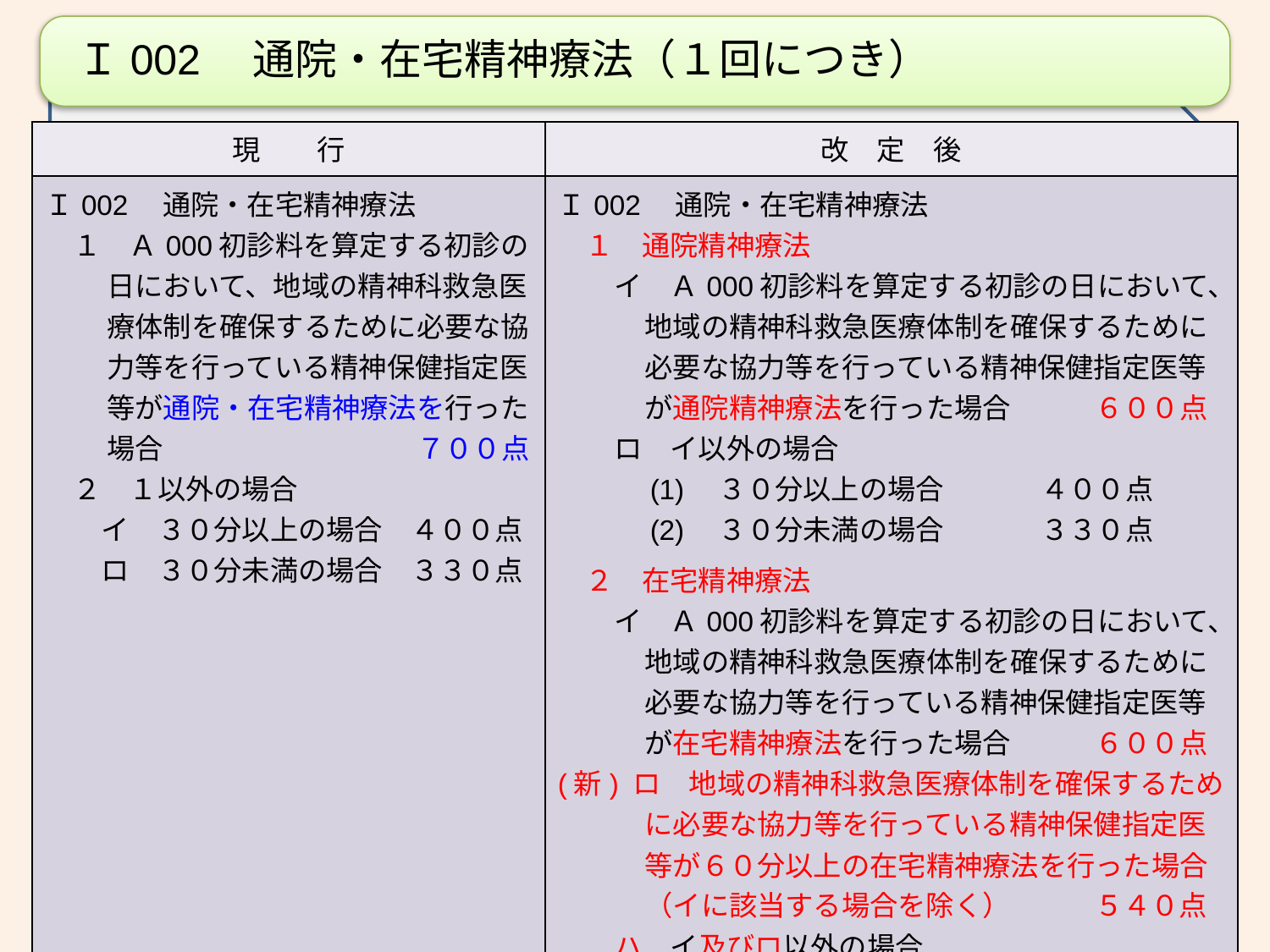

Ｉ002　通院・在宅精神療法（１回につき）

［留意事項］
　「注１」の婦人科材料等液状化検体細胞診加算は、採取と同時に行った場合に算定できる。なお、過去に穿刺し又は採取し、固定保存液に回収した検体から標本を作製し診断を行った場合には算定できない。

| 現　　行 | 改　定　後 |
| --- | --- |
| Ｉ002　通院・在宅精神療法 　１　Ａ000初診料を算定する初診の日において、地域の精神科救急医療体制を確保するために必要な協力等を行っている精神保健指定医等が通院・在宅精神療法を行った場合　　　　　　　　　７００点 　２　１以外の場合 　　イ　３０分以上の場合　４００点 　　ロ　３０分未満の場合　３３０点 | Ｉ002　通院・在宅精神療法 　１　通院精神療法 　　イ　Ａ000初診料を算定する初診の日において、地域の精神科救急医療体制を確保するために必要な協力等を行っている精神保健指定医等が通院精神療法を行った場合　　　６００点 　　ロ　イ以外の場合 　　　(1)　３０分以上の場合　　　 ４００点 　　　(2)　３０分未満の場合　　　 ３３０点 　２　在宅精神療法 　　イ　Ａ000初診料を算定する初診の日において、地域の精神科救急医療体制を確保するために必要な協力等を行っている精神保健指定医等が在宅精神療法を行った場合　　　６００点 (新) ロ　地域の精神科救急医療体制を確保するために必要な協力等を行っている精神保健指定医等が６０分以上の在宅精神療法を行った場合（イに該当する場合を除く）　　　５４０点 　　ハ　イ及びロ以外の場合 　　　(1)　３０分以上の場合　 　　　　 ４００点 　　　(2)　３０分未満の場合　　　　　 ３３０点 |
196